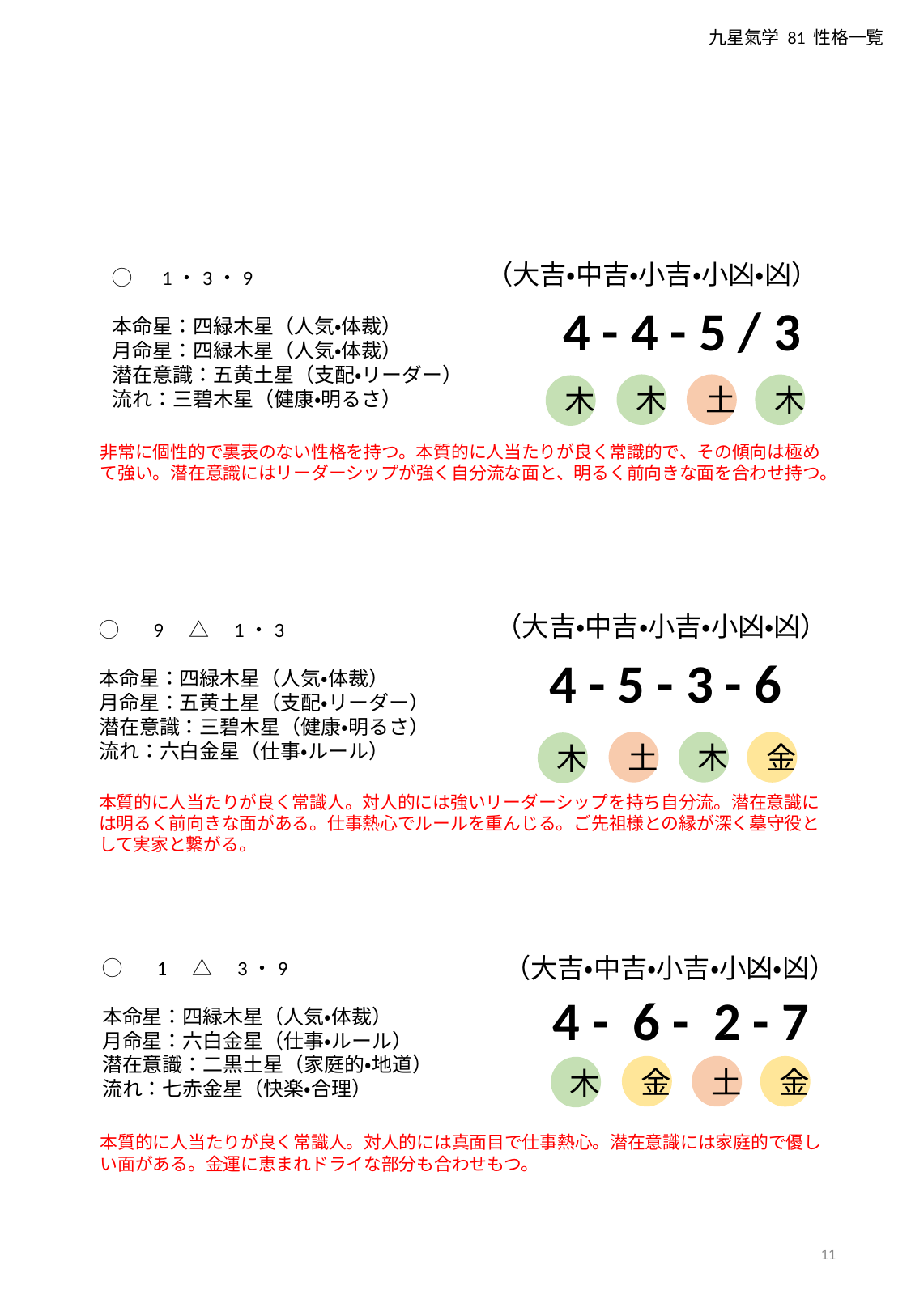

九星氣学 81 性格一覧
（大吉・中吉・小吉・小凶・凶）
◯　1・3・9

本命星：四緑木星（人気・体裁）
月命星：四緑木星（人気・体裁）
潜在意識：五黄土星（支配・リーダー）
流れ：三碧木星（健康・明るさ）
4 - 4 - 5 / 3
木
土
木
木
非常に個性的で裏表のない性格を持つ。本質的に人当たりが良く常識的で、その傾向は極めて強い。潜在意識にはリーダーシップが強く自分流な面と、明るく前向きな面を合わせ持つ。
（大吉・中吉・小吉・小凶・凶）
◯　 9　△　1・3

本命星：四緑木星（人気・体裁）
月命星：五黄土星（支配・リーダー）
潜在意識：三碧木星（健康・明るさ）
流れ：六白金星（仕事・ルール）

4 - 5 - 3 - 6
土
木
金
木
本質的に人当たりが良く常識人。対人的には強いリーダーシップを持ち自分流。潜在意識には明るく前向きな面がある。仕事熱心でルールを重んじる。ご先祖様との縁が深く墓守役として実家と繋がる。
（大吉・中吉・小吉・小凶・凶）
◯　 1　△　3・9

本命星：四緑木星（人気・体裁）
月命星：六白金星（仕事・ルール）
潜在意識：二黒土星（家庭的・地道）
流れ：七赤金星（快楽・合理）
4 -  6 -  2 - 7
本質的に人当たりが良く常識人。対人的には真面目で仕事熱心。潜在意識には家庭的で優しい面がある。金運に恵まれドライな部分も合わせもつ。
金
土
金
木
11